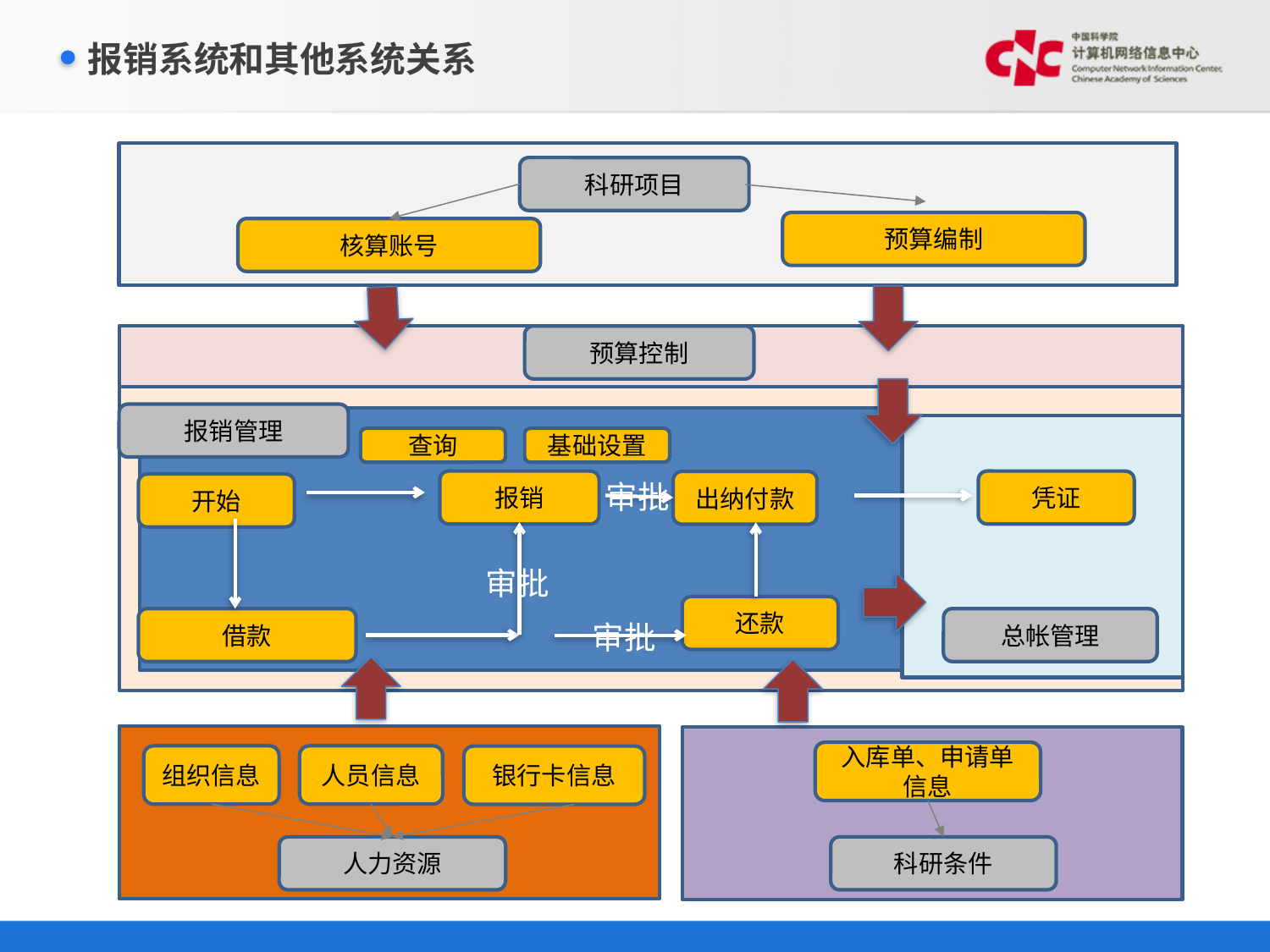

# 报销系统和其他系统关系

科研项目
预算编制
核算账号

预算控制

报销管理

查询
基础设置
审批
报销
凭证
出纳付款
开始
审批

还款
借款
总帐管理
审批

入库单、申请单信息
组织信息
人员信息
银行卡信息
科研条件
人力资源